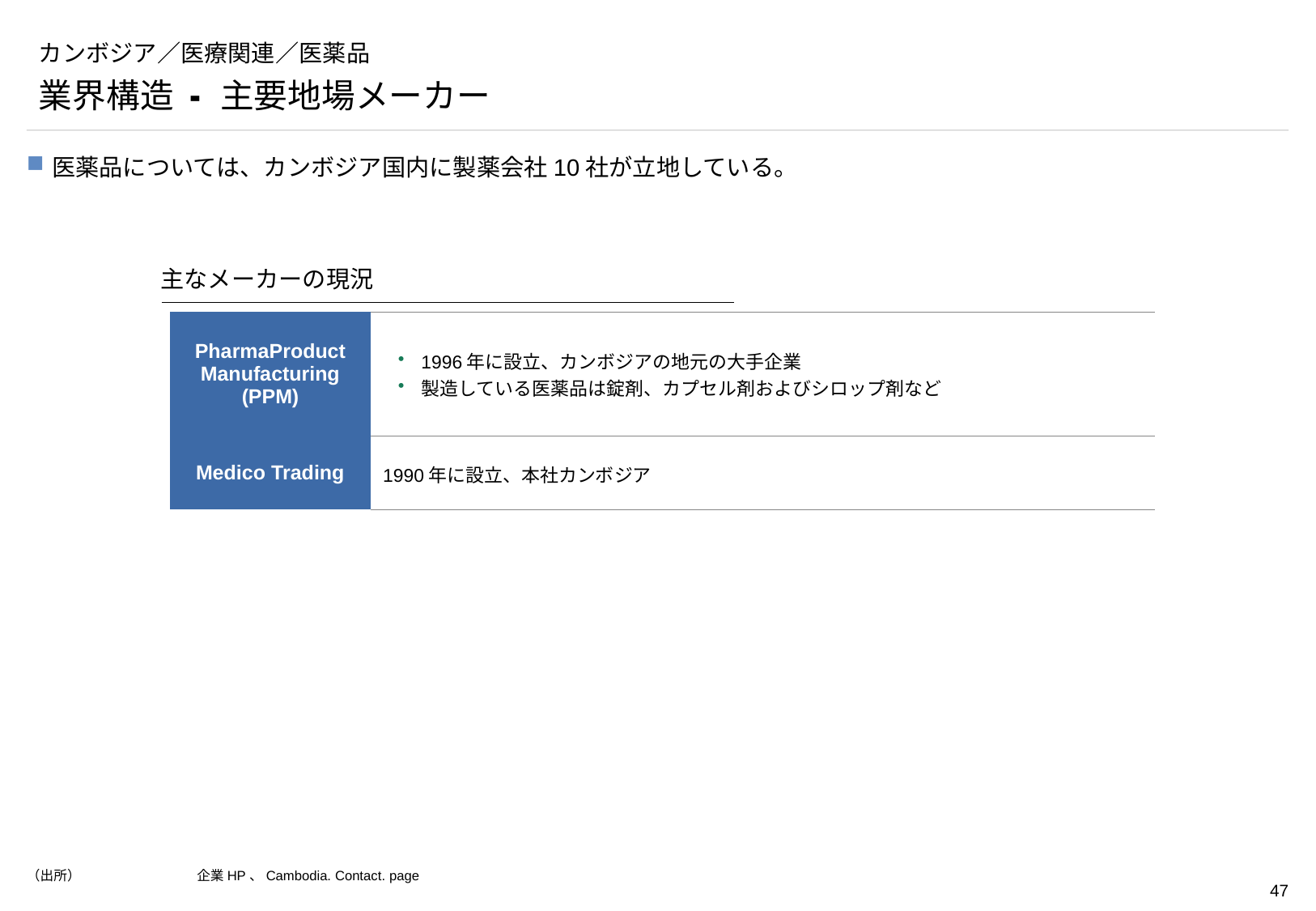

# カンボジア／医療関連／医薬品
業界構造 - 主要地場メーカー
医薬品については、カンボジア国内に製薬会社10社が立地している。
主なメーカーの現況
| PharmaProduct Manufacturing (PPM) | 1996年に設立、カンボジアの地元の大手企業 製造している医薬品は錠剤、カプセル剤およびシロップ剤など |
| --- | --- |
| Medico Trading | 1990年に設立、本社カンボジア |
（出所）	 企業HP、Cambodia. Contact. page